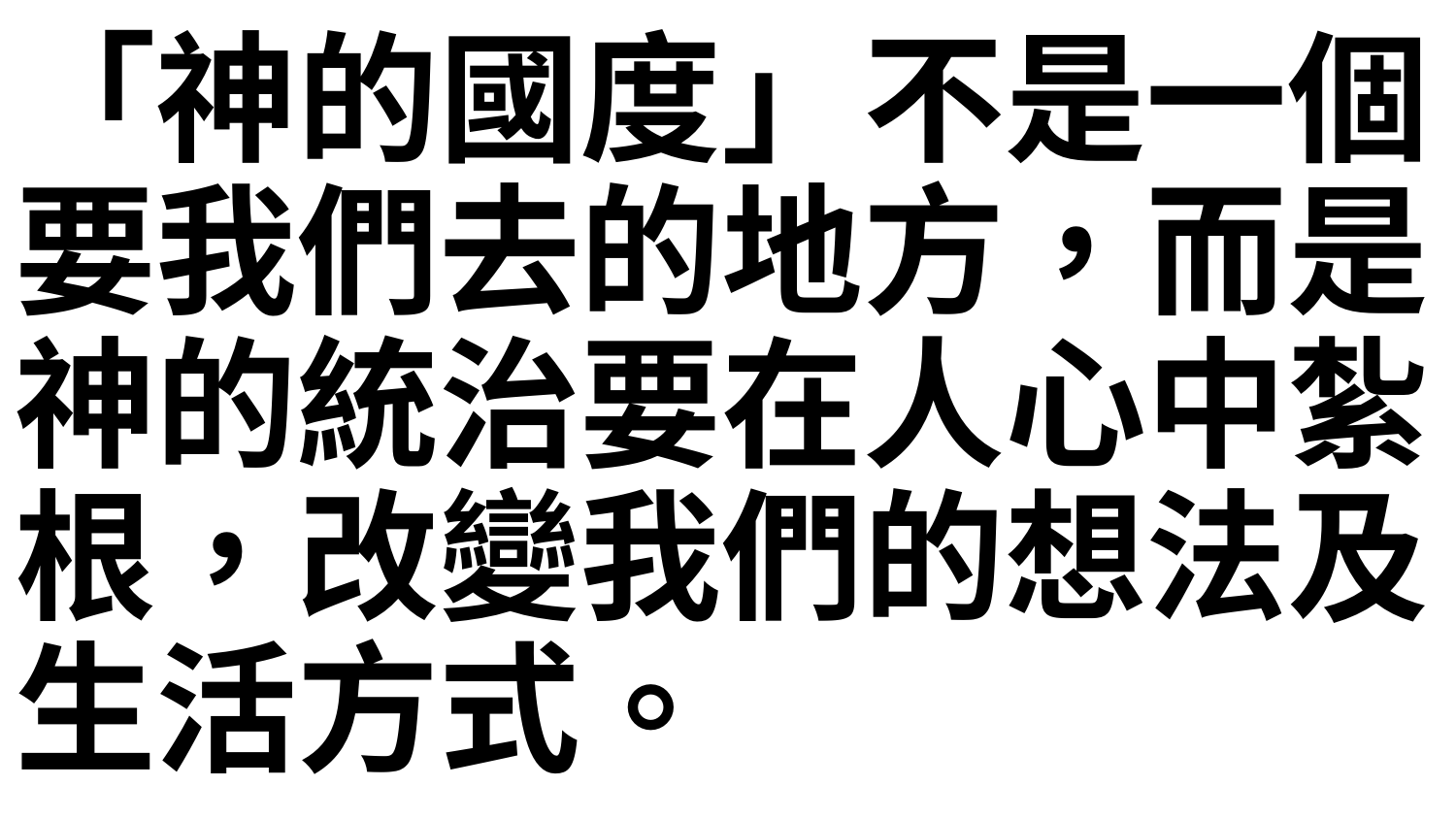

「神的國度」不是一個要我們去的地方，而是神的統治要在人心中紮根，改變我們的想法及生活方式。